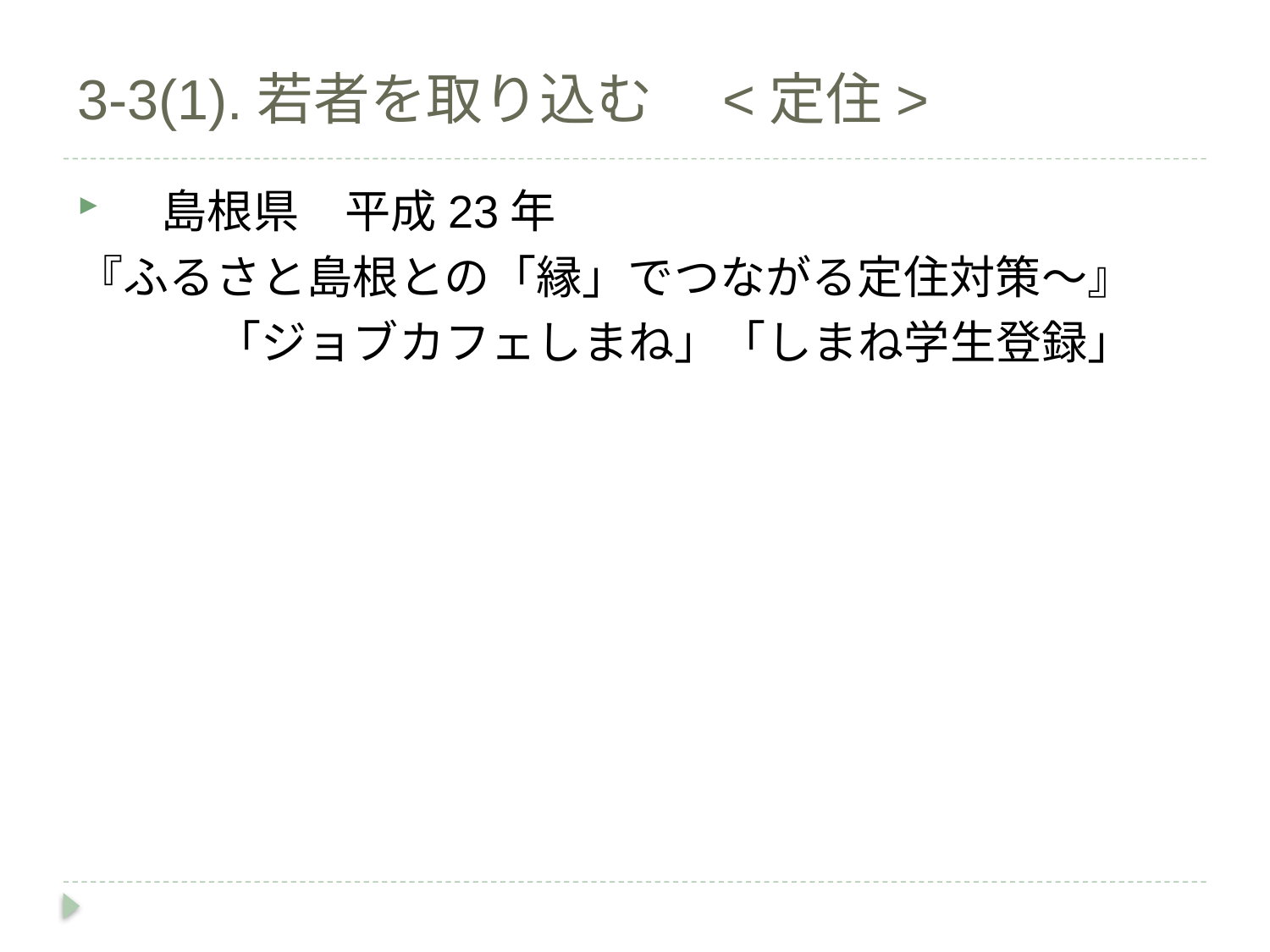

# 3-3(1).若者を取り込む　<定住>
　島根県　平成23年
『ふるさと島根との「縁」でつながる定住対策～』
　　　「ジョブカフェしまね」「しまね学生登録」